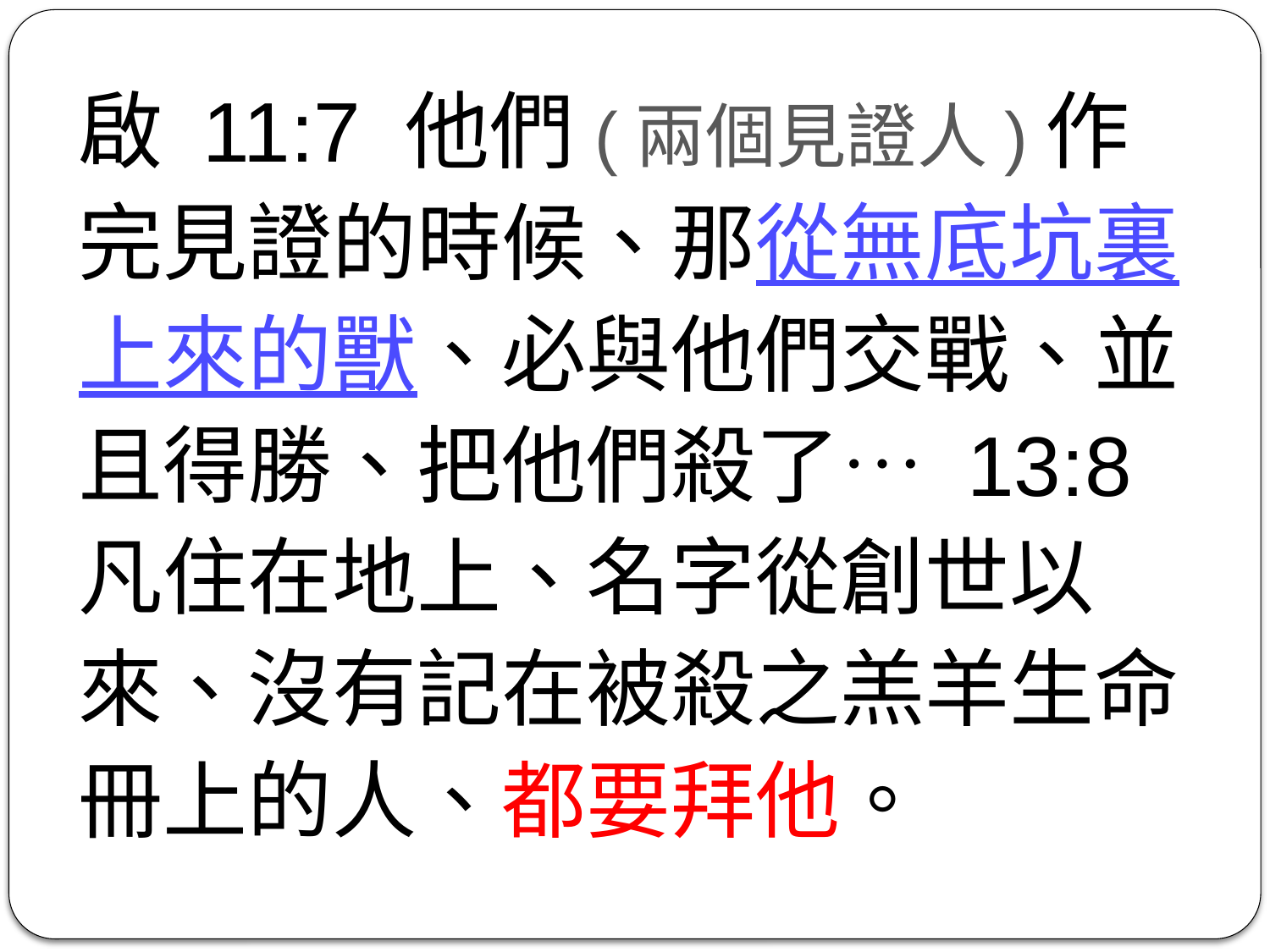

啟 11:7 他們(兩個見證人)作完見證的時候、那從無底坑裏上來的獸、必與他們交戰、並且得勝、把他們殺了… 13:8凡住在地上、名字從創世以來、沒有記在被殺之羔羊生命冊上的人、都要拜他。